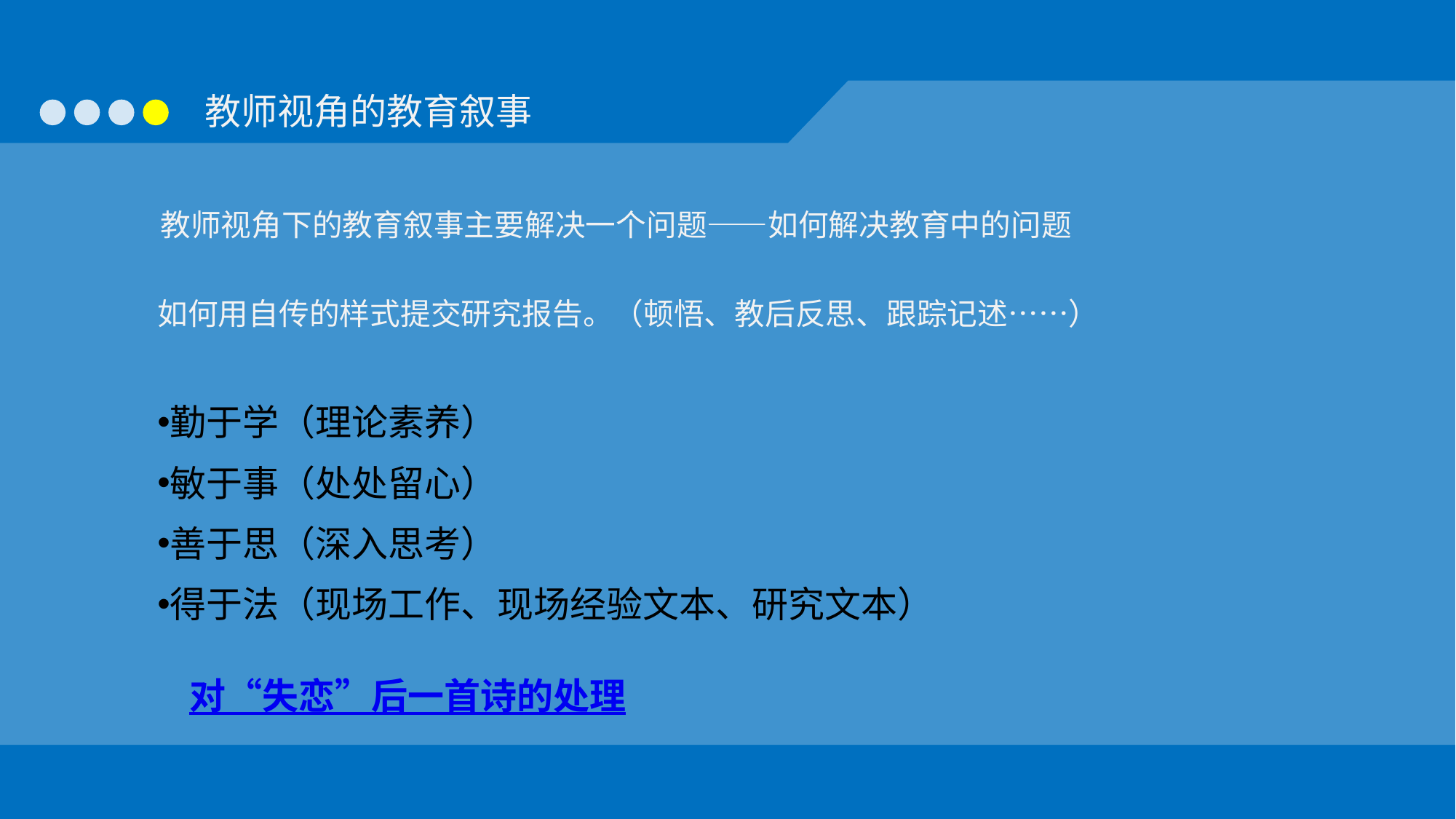

教师视角下的教育叙事主要解决一个问题——如何解决教育中的问题
如何用自传的样式提交研究报告。（顿悟、教后反思、跟踪记述……）

勤于学（理论素养）
敏于事（处处留心）
善于思（深入思考）
得于法（现场工作、现场经验文本、研究文本）
对“失恋”后一首诗的处理